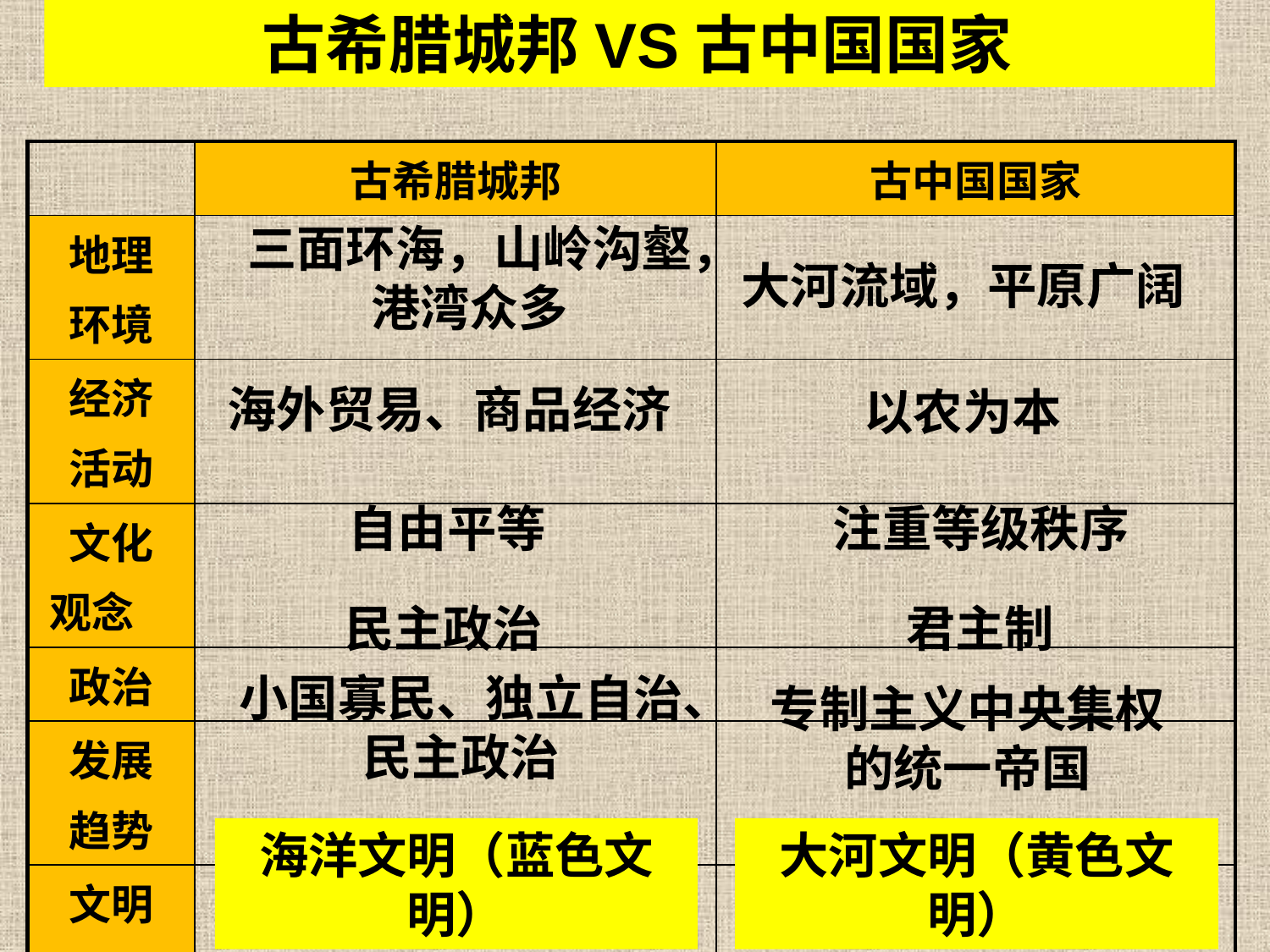

古希腊城邦VS古中国国家
|  | 古希腊城邦 | 古中国国家 |
| --- | --- | --- |
| 地理 环境 |  |  |
| 经济 活动 |  |  |
| 文化 观念 |  |  |
| 政治 |  |  |
| 发展 趋势 |  |  |
| 文明 类型 |  |  |
三面环海，山岭沟壑，港湾众多
大河流域，平原广阔
海外贸易、商品经济
以农为本
自由平等
注重等级秩序
民主政治
君主制
小国寡民、独立自治、民主政治
专制主义中央集权的统一帝国
海洋文明（蓝色文明）
大河文明（黄色文明）